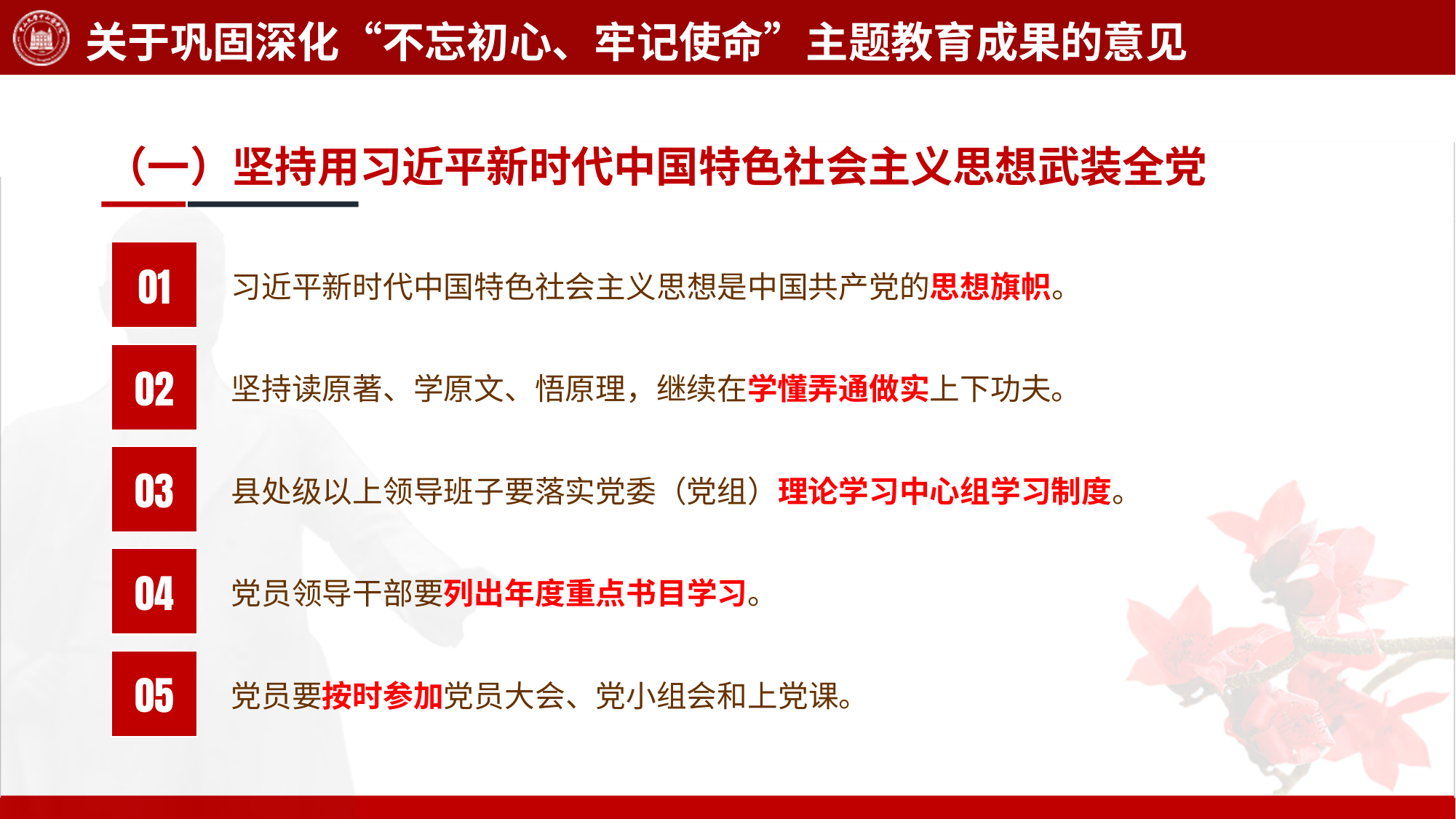

关于巩固深化“不忘初心、牢记使命”主题教育成果的意见
（一）坚持用习近平新时代中国特色社会主义思想武装全党

习近平新时代中国特色社会主义思想是中国共产党的思想旗帜。
01

坚持读原著、学原文、悟原理，继续在学懂弄通做实上下功夫。
02

县处级以上领导班子要落实党委（党组）理论学习中心组学习制度。
03

党员领导干部要列出年度重点书目学习。
04

党员要按时参加党员大会、党小组会和上党课。
05